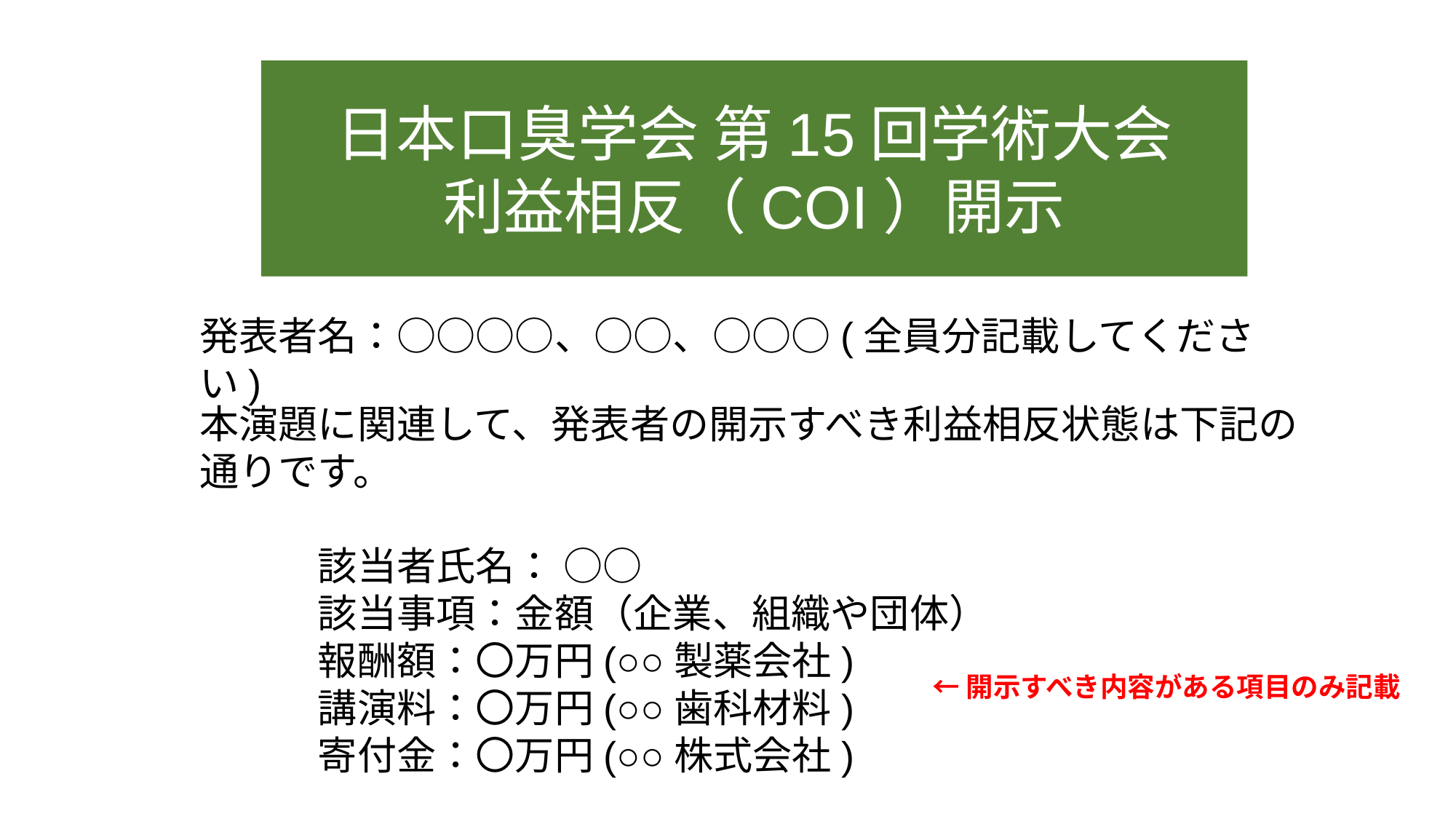

日本口臭学会 第15回学術大会
利益相反（COI）開示
発表者名：○○○○、○○、○○○(全員分記載してください)
本演題に関連して、発表者の開示すべき利益相反状態は下記の通りです。

　　　該当者氏名： ○○
　　　該当事項：金額（企業、組織や団体）
　　　報酬額：〇万円(○○製薬会社)
　　　講演料：〇万円(○○歯科材料)
　　　寄付金：〇万円(○○株式会社)
←開示すべき内容がある項目のみ記載